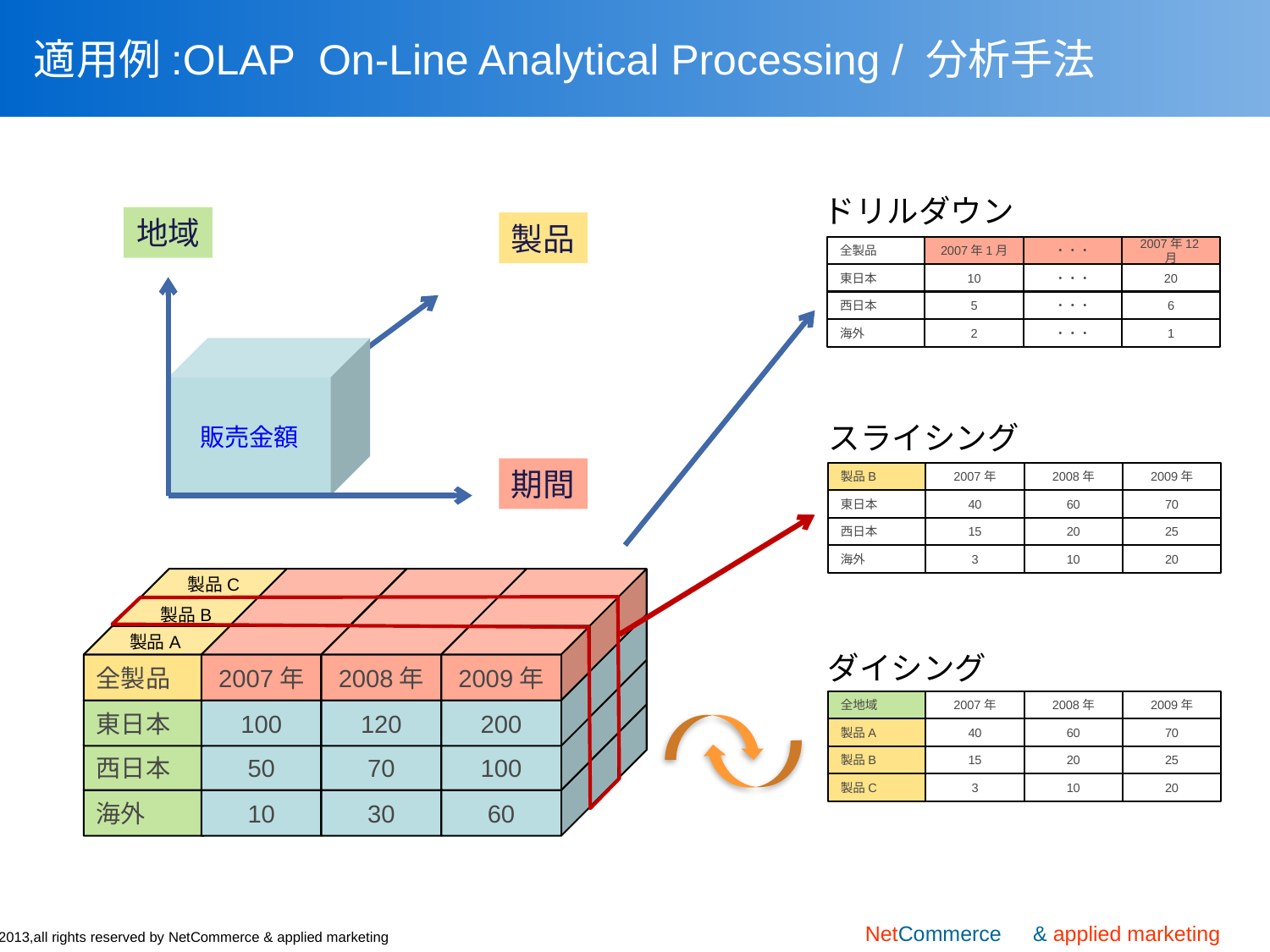

# 適用例:OLAP  On-Line Analytical Processing / 分析手法
ドリルダウン
全製品
2007年1月
・・・
2007年12月
東日本
10
・・・
20
西日本
5
・・・
6
海外
2
・・・
1
地域
製品
販売金額
期間
スライシング
製品B
2007年
2008年
2009年
東日本
40
60
70
西日本
15
20
25
海外
3
10
20
製品C
100
10
30
60
100
製品B
10
30
60
200
製品A
全製品
2007年
2008年
2009年
200
100
東日本
100
120
200
100
60
西日本
50
70
100
60
海外
10
30
60

ダイシング
全地域
2007年
2008年
2009年
製品A
40
60
70
製品B
15
20
25
製品C
3
10
20